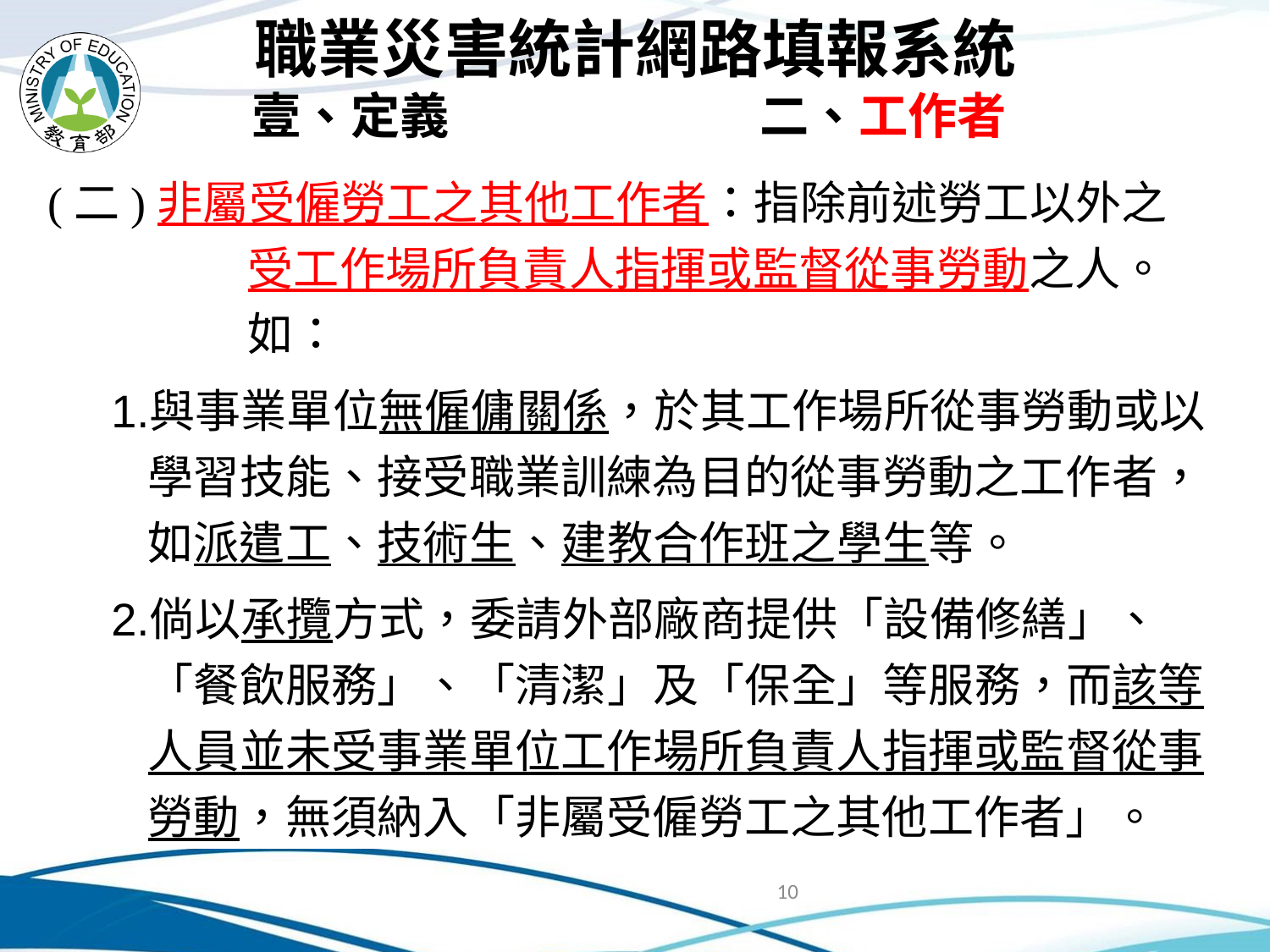

# 職業災害統計網路填報系統 壹、定義			二、工作者
(二)非屬受僱勞工之其他工作者：指除前述勞工以外之受工作場所負責人指揮或監督從事勞動之人。如：
與事業單位無僱傭關係，於其工作場所從事勞動或以學習技能、接受職業訓練為目的從事勞動之工作者，如派遣工、技術生、建教合作班之學生等。
倘以承攬方式，委請外部廠商提供「設備修繕」、「餐飲服務」、「清潔」及「保全」等服務，而該等人員並未受事業單位工作場所負責人指揮或監督從事勞動，無須納入「非屬受僱勞工之其他工作者」。
10